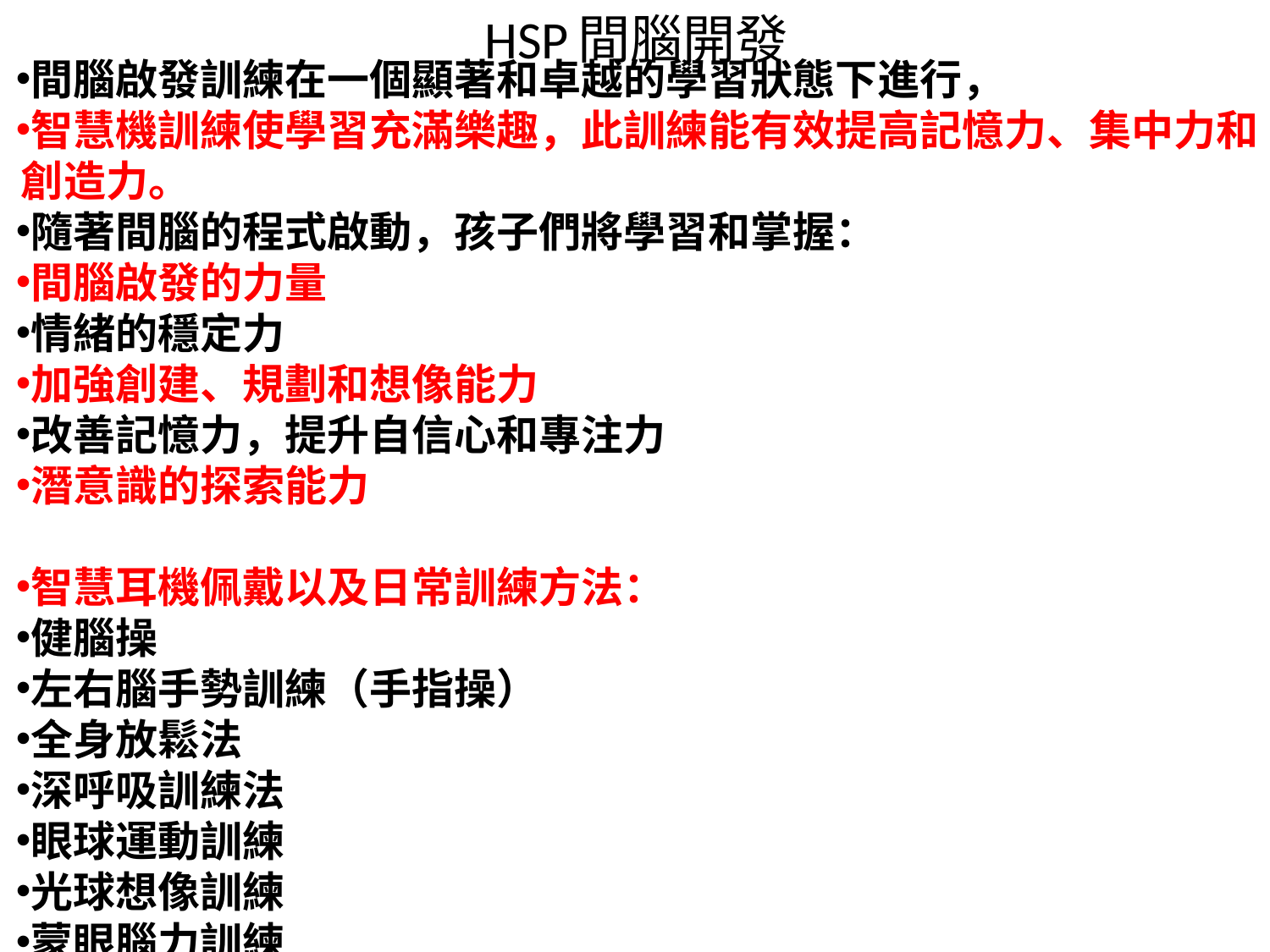

# HSP間腦開發
間腦啟發訓練在一個顯著和卓越的學習狀態下進行，
智慧機訓練使學習充滿樂趣，此訓練能有效提高記憶力、集中力和創造力。
隨著間腦的程式啟動，孩子們將學習和掌握：
間腦啟發的力量
情緒的穩定力
加強創建、規劃和想像能力
改善記憶力，提升自信心和專注力
潛意識的探索能力

智慧耳機佩戴以及日常訓練方法：
健腦操
左右腦手勢訓練（手指操）
全身放鬆法
深呼吸訓練法
眼球運動訓練
光球想像訓練
蒙眼腦力訓練